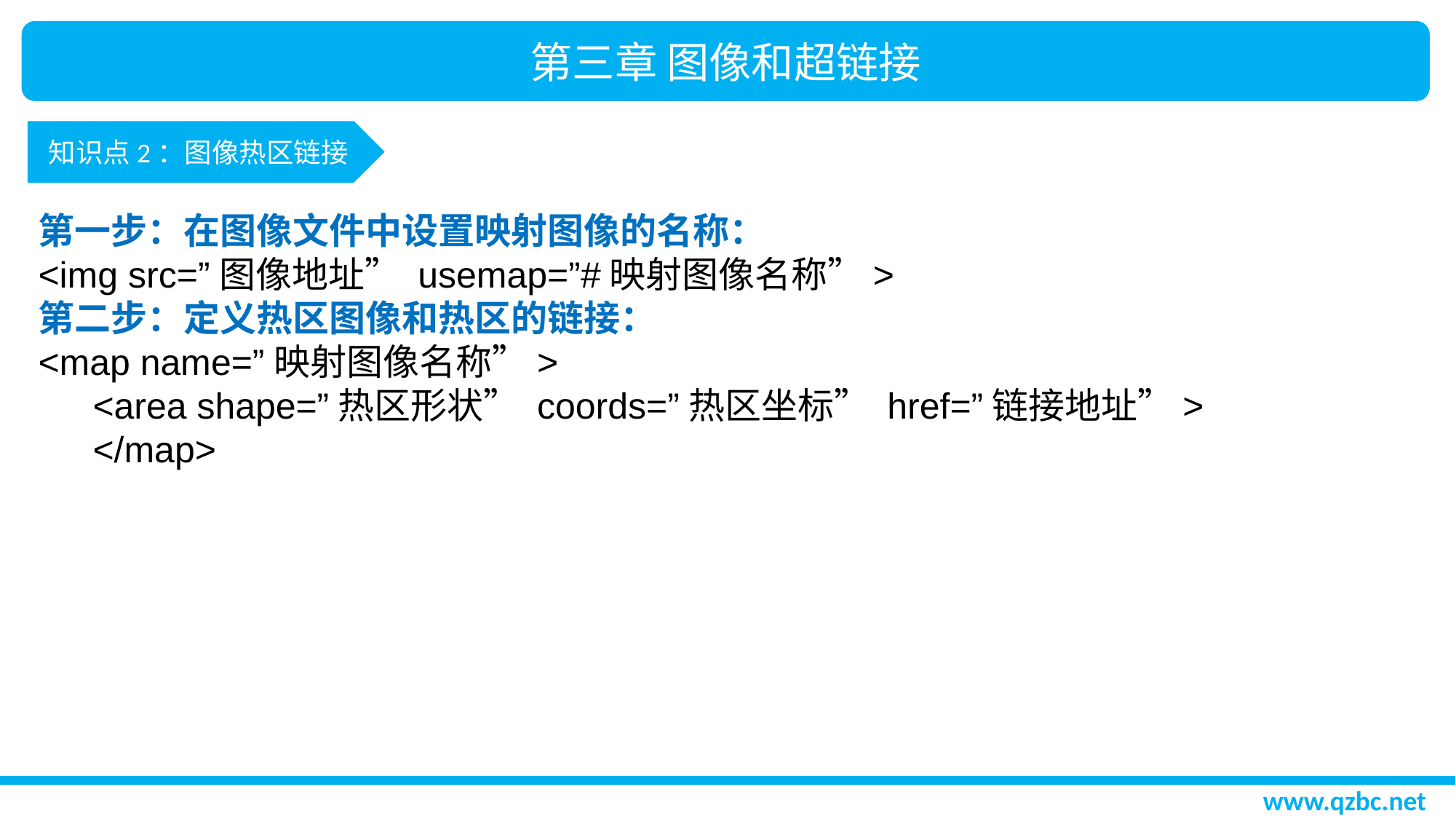

第三章 图像和超链接
知识点2：图像热区链接
第一步：在图像文件中设置映射图像的名称：
<img src=”图像地址” usemap=”#映射图像名称”>
第二步：定义热区图像和热区的链接：
<map name=”映射图像名称”>
<area shape=”热区形状” coords=”热区坐标” href=”链接地址”>
</map>

www.qzbc.net